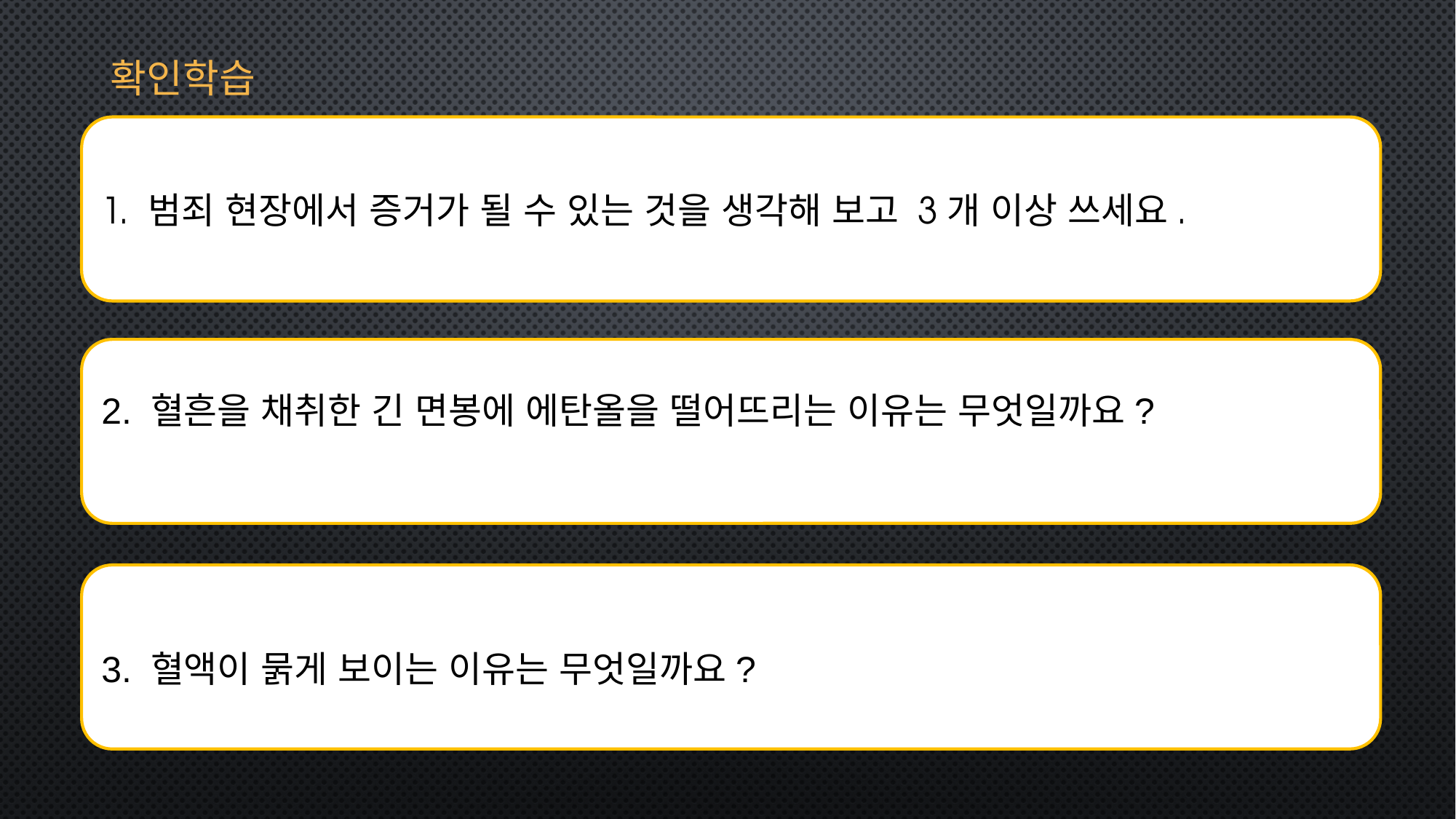

확인학습
1. 범죄 현장에서 증거가 될 수 있는 것을 생각해 보고 3개 이상 쓰세요.
2. 혈흔을 채취한 긴 면봉에 에탄올을 떨어뜨리는 이유는 무엇일까요?
3. 혈액이 묽게 보이는 이유는 무엇일까요?